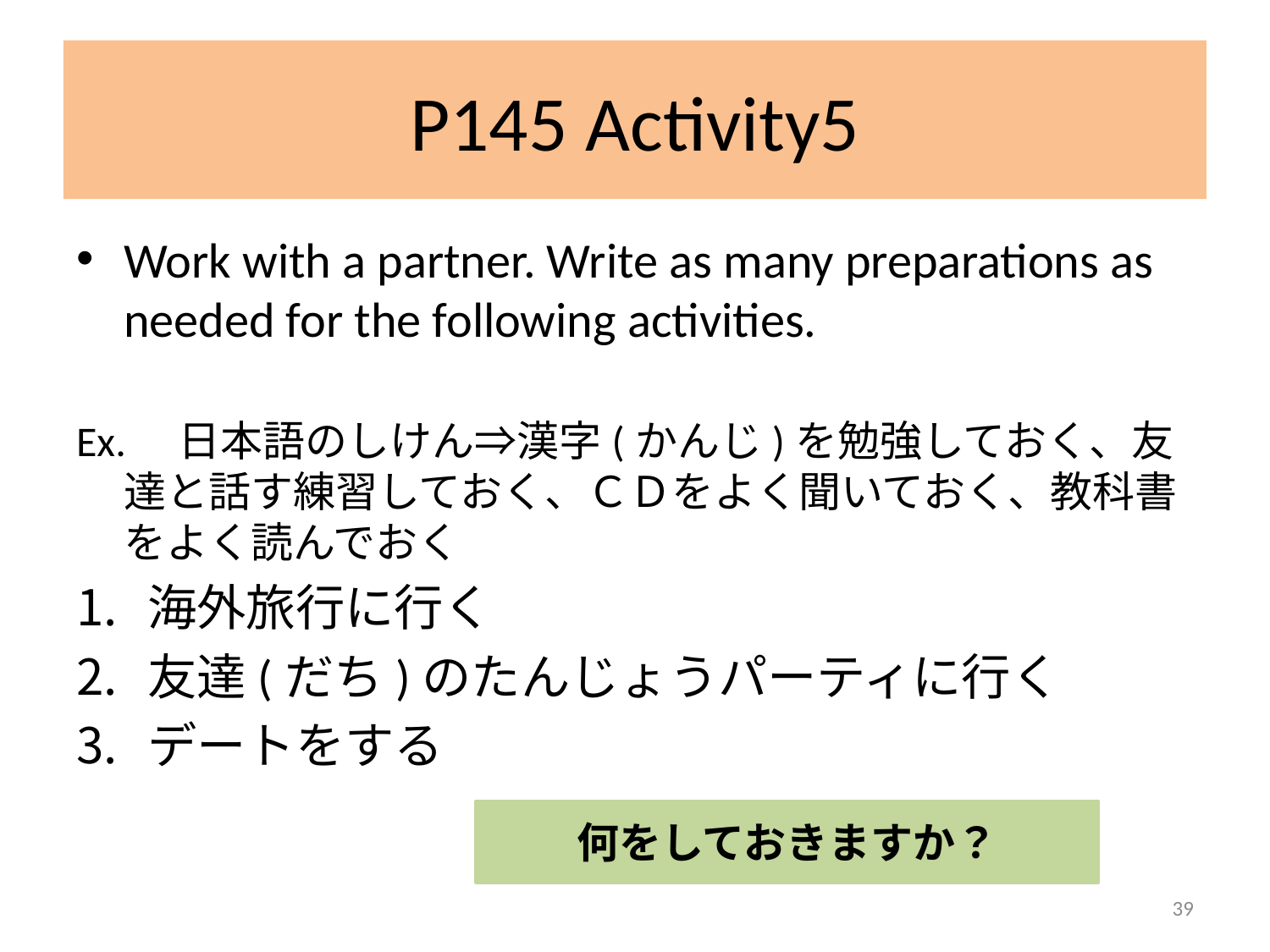

#
P145 Activity5
Work with a partner. Write as many preparations as needed for the following activities.

Ex.　日本語のしけん⇒漢字(かんじ)を勉強しておく、友達と話す練習しておく、ＣＤをよく聞いておく、教科書をよく読んでおく
海外旅行に行く
友達(だち)のたんじょうパーティに行く
デートをする

何をしておきますか？
39